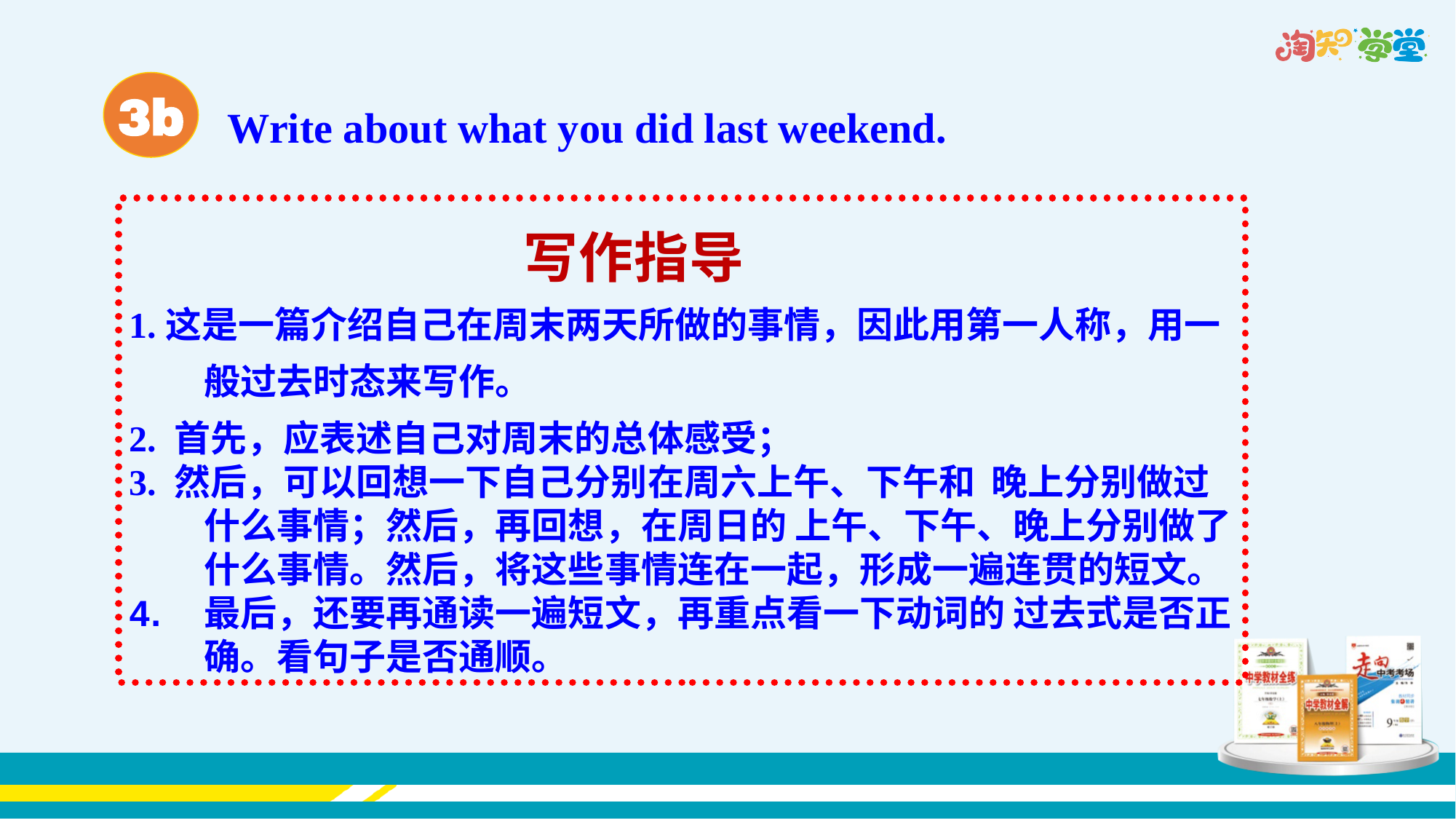

3b
Write about what you did last weekend.
                             写作指导
1.这是一篇介绍自己在周末两天所做的事情，因此用第一人称，用一般过去时态来写作。
2. 首先，应表述自己对周末的总体感受；
3. 然后，可以回想一下自己分别在周六上午、下午和  晚上分别做过什么事情；然后，再回想，在周日的 上午、下午、晚上分别做了什么事情。然后，将这些事情连在一起，形成一遍连贯的短文。
最后，还要再通读一遍短文，再重点看一下动词的 过去式是否正确。看句子是否通顺。